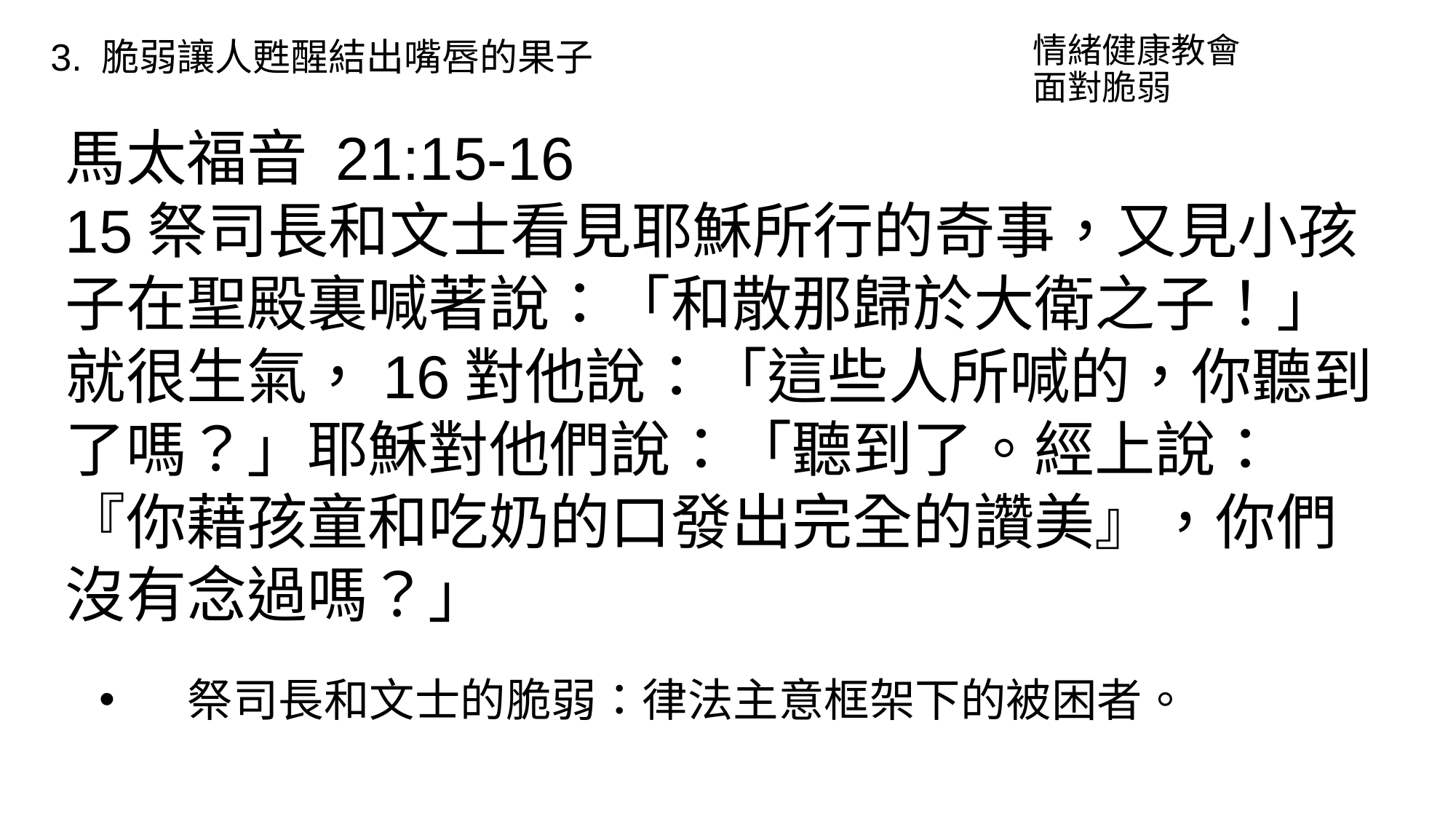

情緒健康教會
面對脆弱
3. 脆弱讓人甦醒結出嘴唇的果子
馬太福音 21:15-16
15祭司長和文士看見耶穌所行的奇事，又見小孩子在聖殿裏喊著說：「和散那歸於大衛之子！」就很生氣，16對他說：「這些人所喊的，你聽到了嗎？」耶穌對他們說：「聽到了。經上說：『你藉孩童和吃奶的口發出完全的讚美』，你們沒有念過嗎？」
祭司長和文士的脆弱：律法主意框架下的被困者。